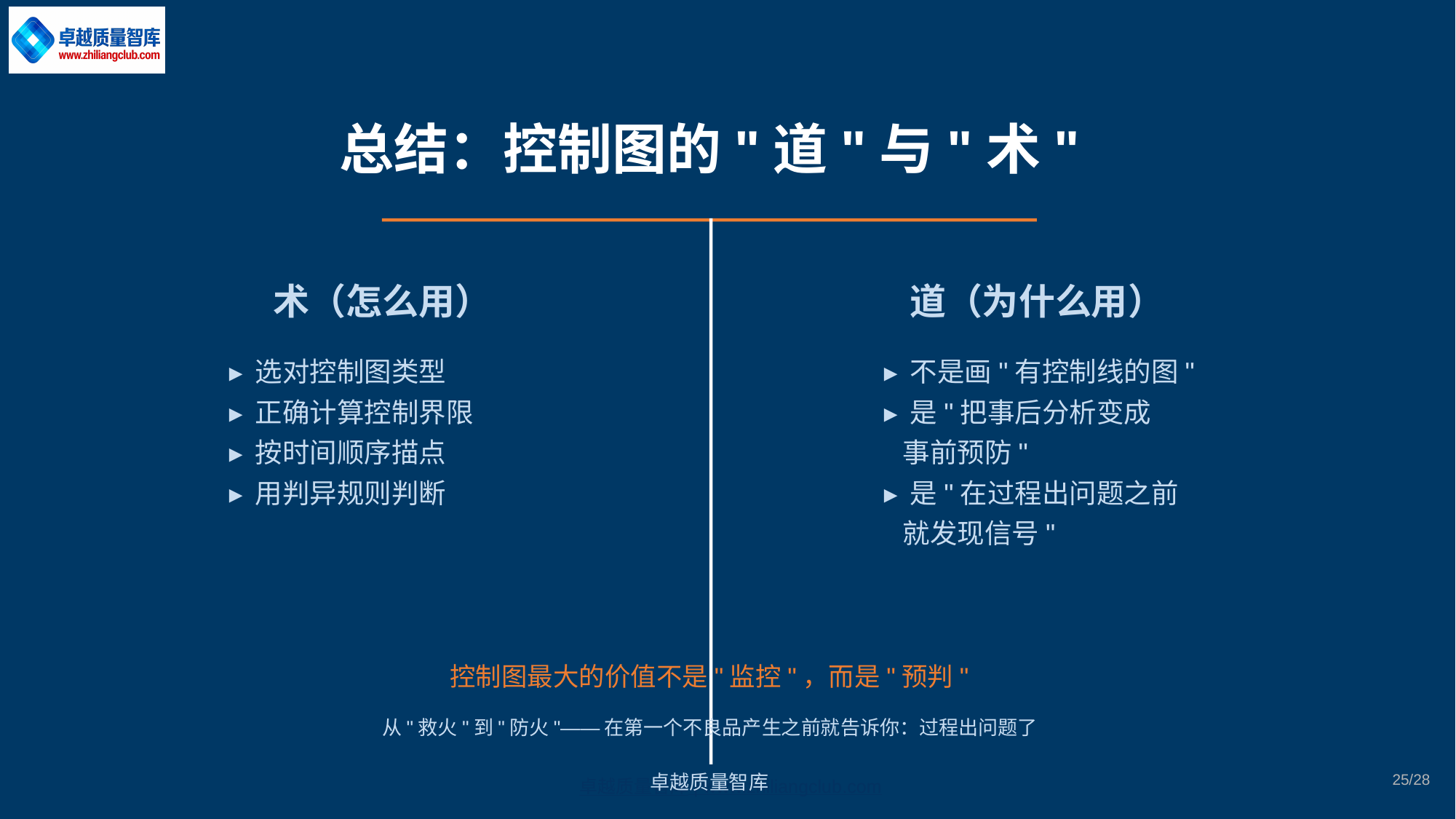

总结：控制图的"道"与"术"

术（怎么用）
道（为什么用）
▸ 选对控制图类型
▸ 正确计算控制界限
▸ 按时间顺序描点
▸ 用判异规则判断
▸ 不是画"有控制线的图"
▸ 是"把事后分析变成
  事前预防"
▸ 是"在过程出问题之前
  就发现信号"
控制图最大的价值不是"监控"，而是"预判"
从"救火"到"防火"——在第一个不良品产生之前就告诉你：过程出问题了
卓越质量智库
25/28